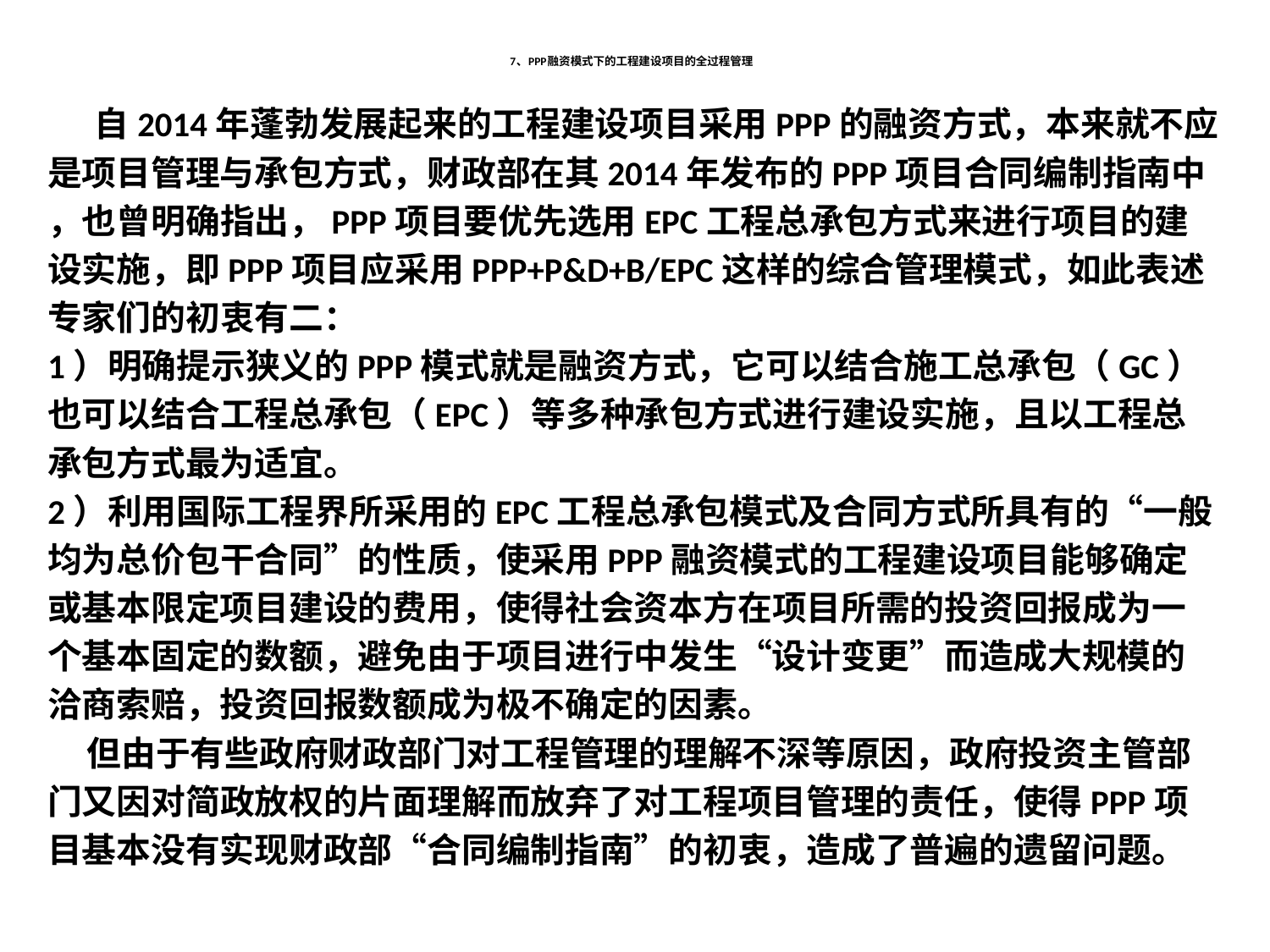

# 7、PPP融资模式下的工程建设项目的全过程管理
     自2014年蓬勃发展起来的工程建设项目采用PPP的融资方式，本来就不应
是项目管理与承包方式，财政部在其2014年发布的PPP项目合同编制指南中
，也曾明确指出，PPP项目要优先选用EPC工程总承包方式来进行项目的建
设实施，即PPP项目应采用PPP+P&D+B/EPC这样的综合管理模式，如此表述
专家们的初衷有二：
1）明确提示狭义的PPP模式就是融资方式，它可以结合施工总承包（GC）
也可以结合工程总承包（EPC）等多种承包方式进行建设实施，且以工程总
承包方式最为适宜。
2）利用国际工程界所采用的EPC工程总承包模式及合同方式所具有的“一般
均为总价包干合同”的性质，使采用PPP融资模式的工程建设项目能够确定
或基本限定项目建设的费用，使得社会资本方在项目所需的投资回报成为一
个基本固定的数额，避免由于项目进行中发生“设计变更”而造成大规模的
洽商索赔，投资回报数额成为极不确定的因素。
    但由于有些政府财政部门对工程管理的理解不深等原因，政府投资主管部
门又因对简政放权的片面理解而放弃了对工程项目管理的责任，使得PPP项
目基本没有实现财政部“合同编制指南”的初衷，造成了普遍的遗留问题。